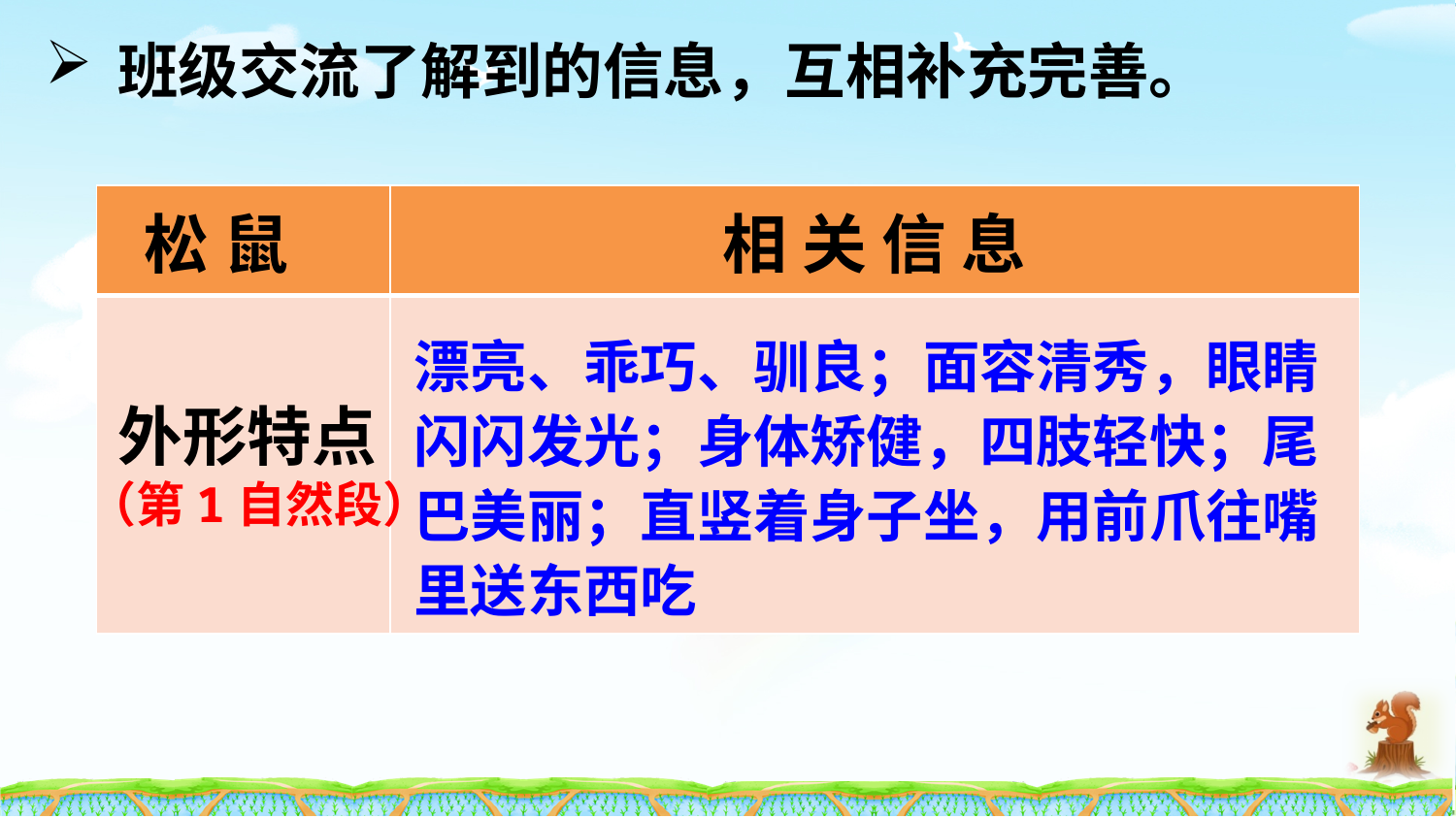

班级交流了解到的信息，互相补充完善。
| 松 鼠 | 相 关 信 息 |
| --- | --- |
|  |  |
漂亮、乖巧、驯良；面容清秀，眼睛闪闪发光；身体矫健，四肢轻快；尾巴美丽；直竖着身子坐，用前爪往嘴里送东西吃
 外形特点
（第1自然段）